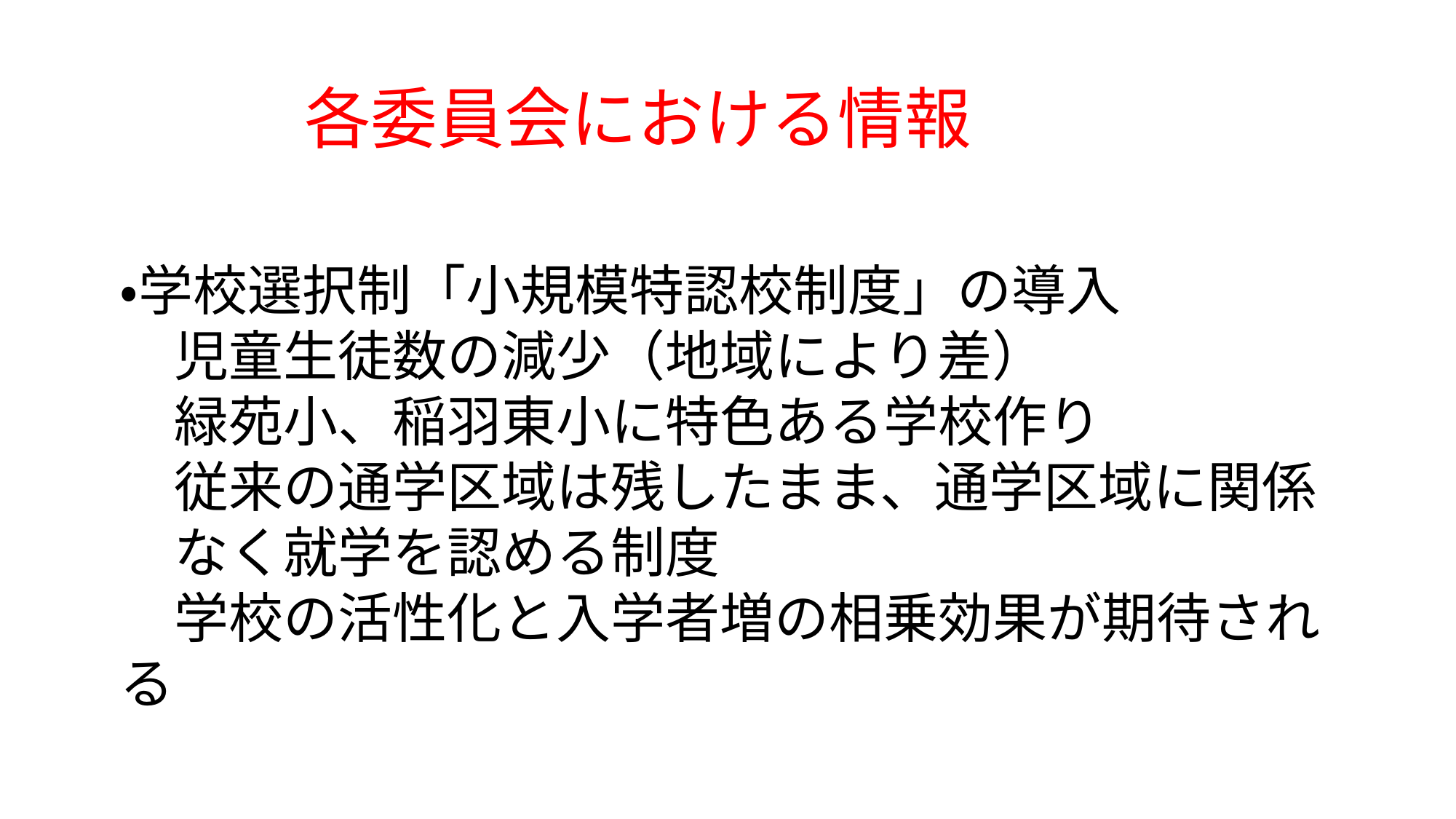

各委員会における情報
・学校選択制「小規模特認校制度」の導入
　児童生徒数の減少（地域により差）
　緑苑小、稲羽東小に特色ある学校作り
　従来の通学区域は残したまま、通学区域に関係
　なく就学を認める制度
　学校の活性化と入学者増の相乗効果が期待される